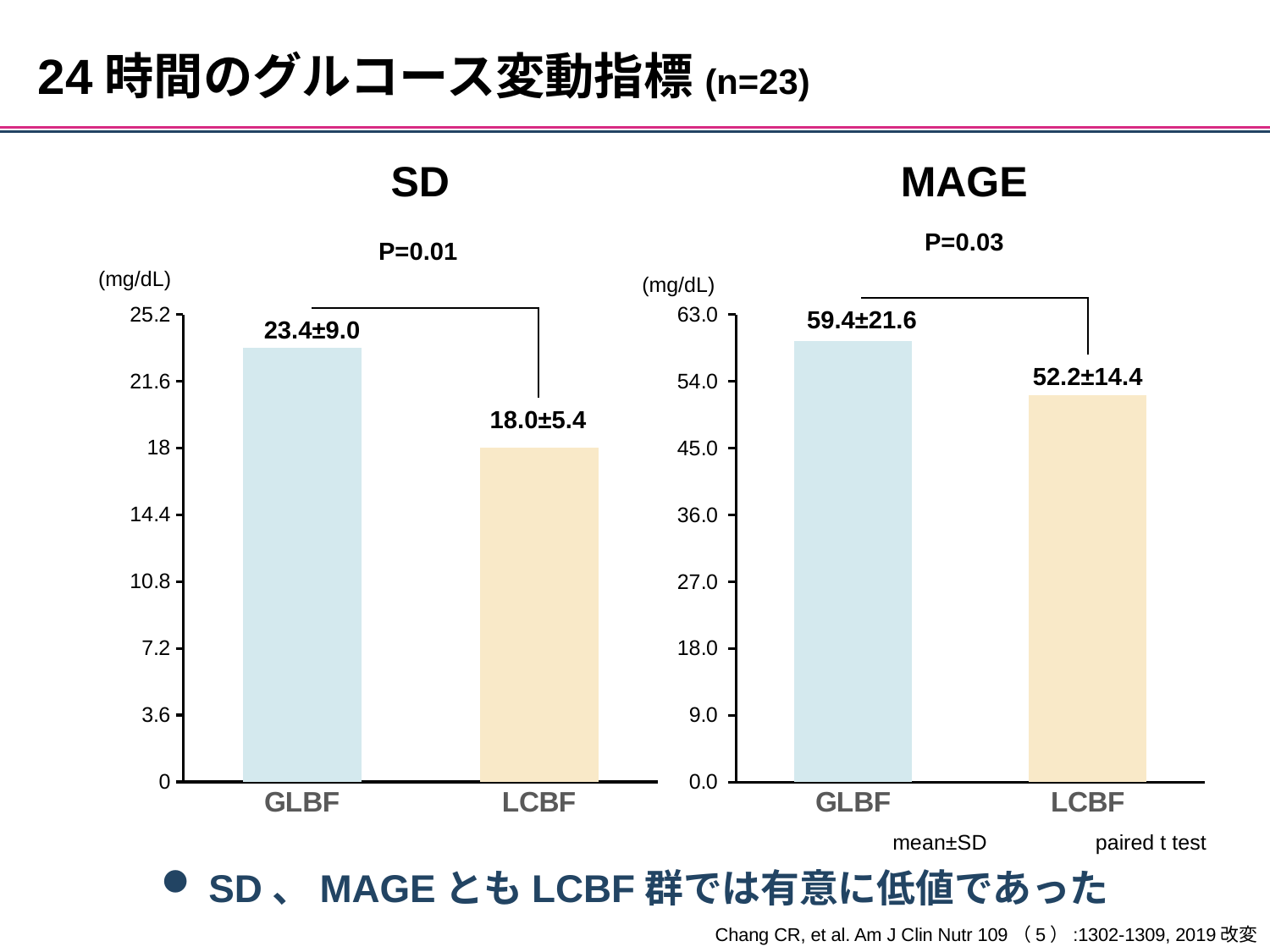

24時間のグルコース変動指標(n=23)
SD
MAGE
P=0.03
P=0.01
(mg/dL)
(mg/dL)

### Chart

| Category | GLBF |
|---|---|
| GLBF | 23.4 |
| LCBF | 18.0 |

### Chart

| Category | GLBF |
|---|---|
| GLBF | 59.4 |
| LCBF | 52.2 |
59.4±21.6
23.4±9.0
52.2±14.4
18.0±5.4
paired t test
mean±SD
SD、MAGEともLCBF群では有意に低値であった
Chang CR, et al. Am J Clin Nutr 109（5）:1302-1309, 2019改変